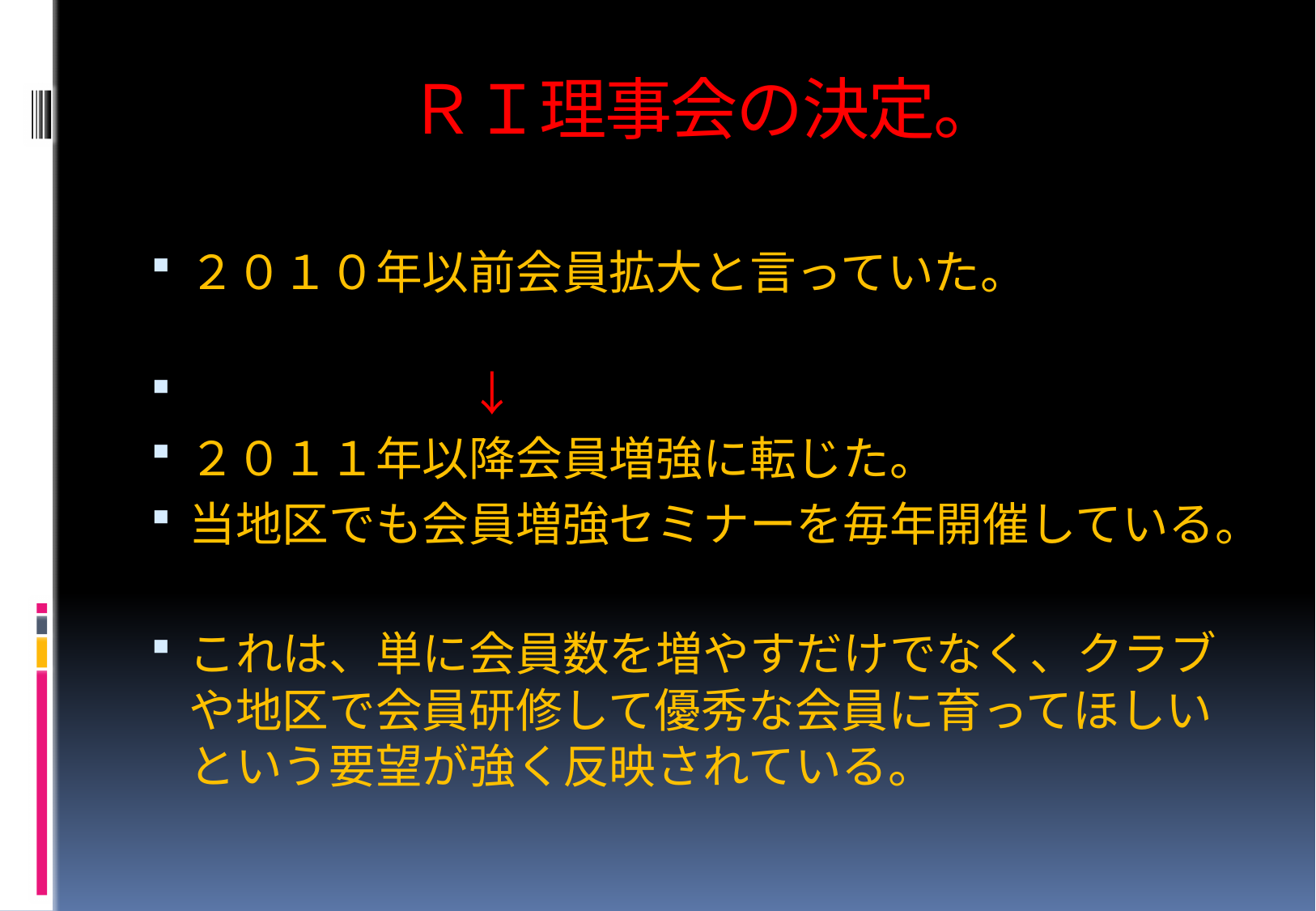

# ＲＩ理事会の決定。
２０１０年以前会員拡大と言っていた。
　　　　　　↓
２０１１年以降会員増強に転じた。
当地区でも会員増強セミナーを毎年開催している。

これは、単に会員数を増やすだけでなく、クラブや地区で会員研修して優秀な会員に育ってほしいという要望が強く反映されている。